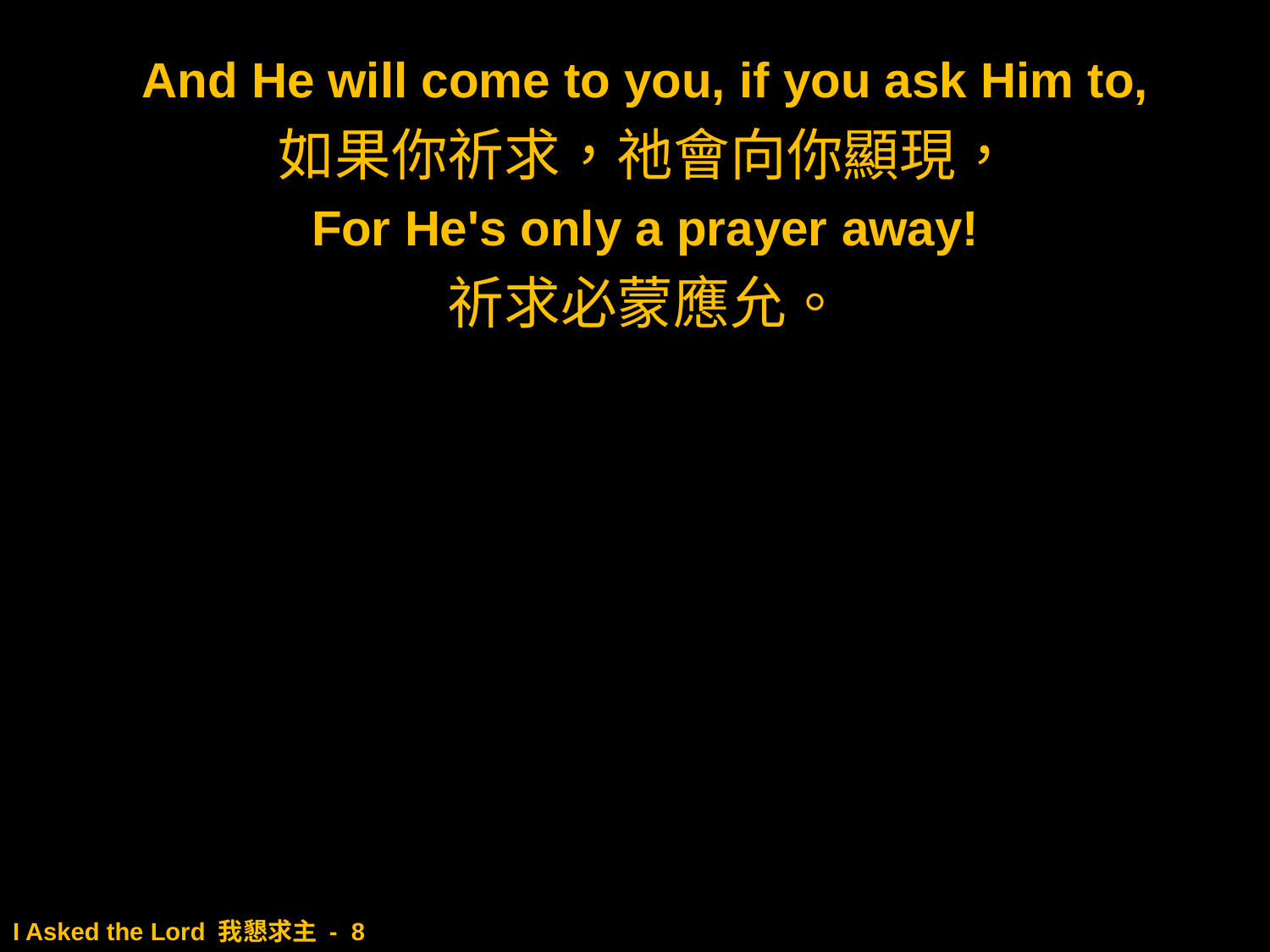

And He will come to you, if you ask Him to,
如果你祈求，祂會向你顯現，
For He's only a prayer away!
祈求必蒙應允。
# I Asked the Lord 我懇求主 -  8